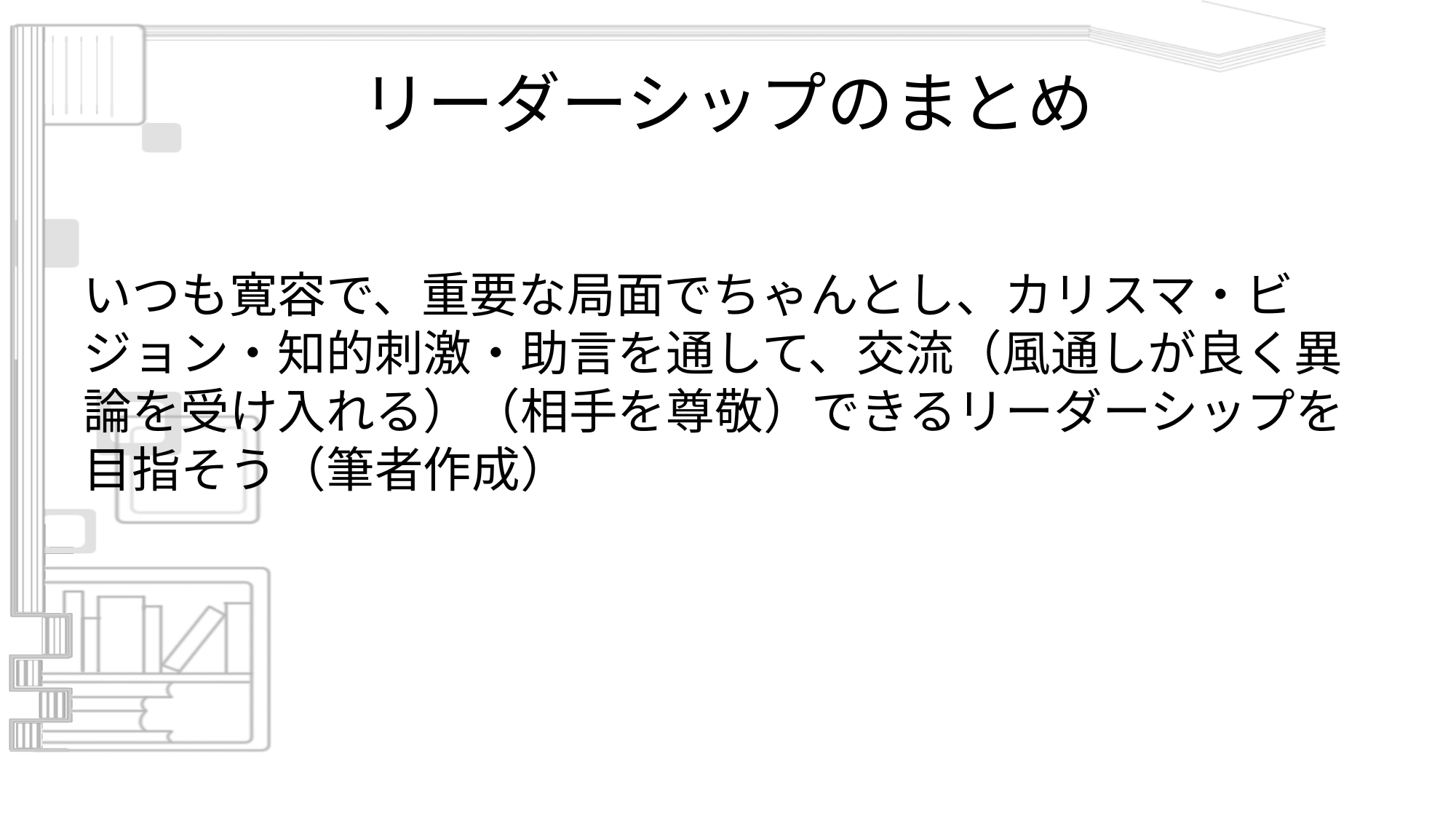

# リーダーシップのまとめ

いつも寛容で、重要な局面でちゃんとし、カリスマ・ビジョン・知的刺激・助言を通して、交流（風通しが良く異論を受け入れる）（相手を尊敬）できるリーダーシップを目指そう（筆者作成）